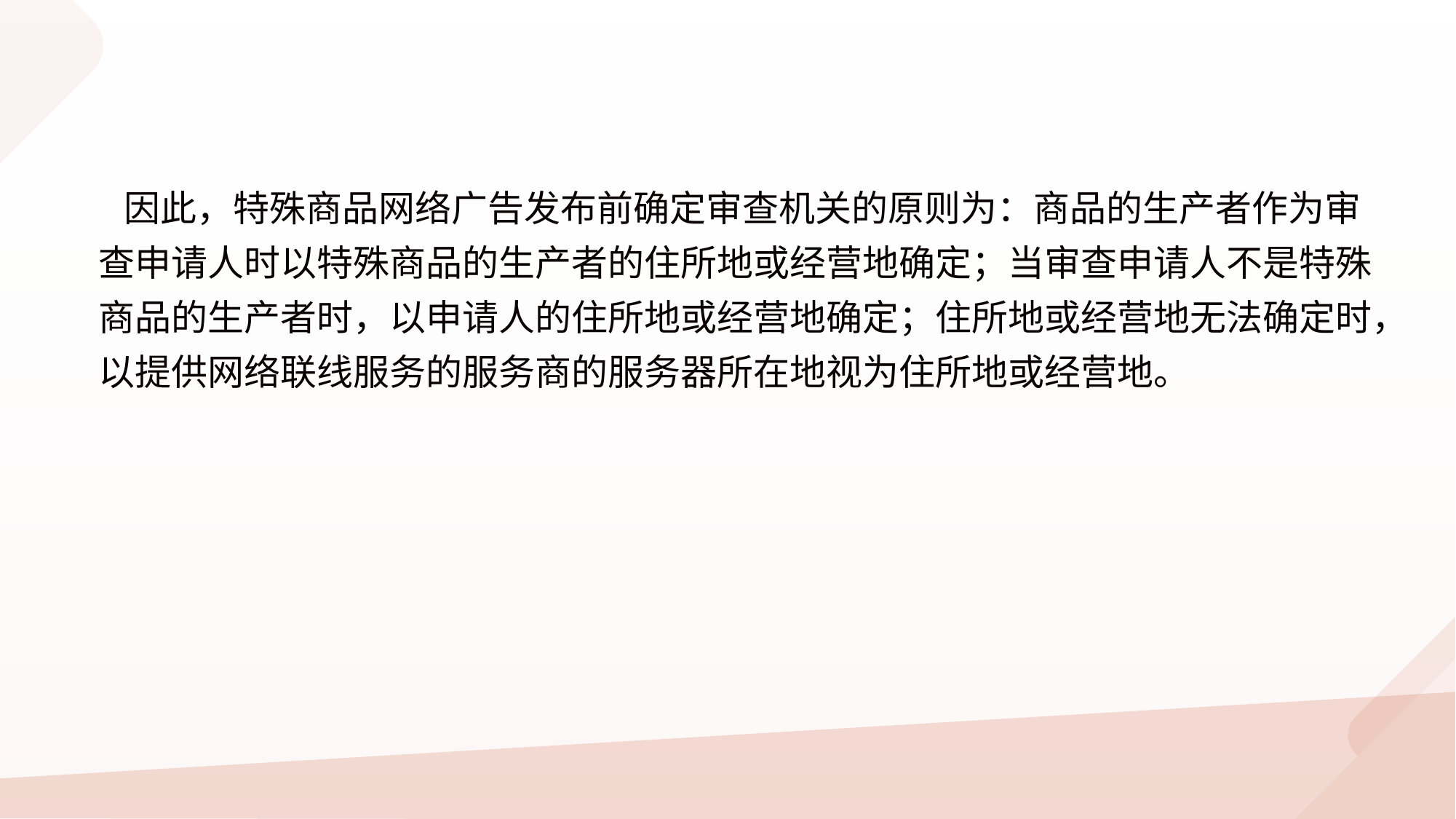

因此，特殊商品网络广告发布前确定审查机关的原则为：商品的生产者作为审查申请人时以特殊商品的生产者的住所地或经营地确定；当审查申请人不是特殊商品的生产者时，以申请人的住所地或经营地确定；住所地或经营地无法确定时，以提供网络联线服务的服务商的服务器所在地视为住所地或经营地。